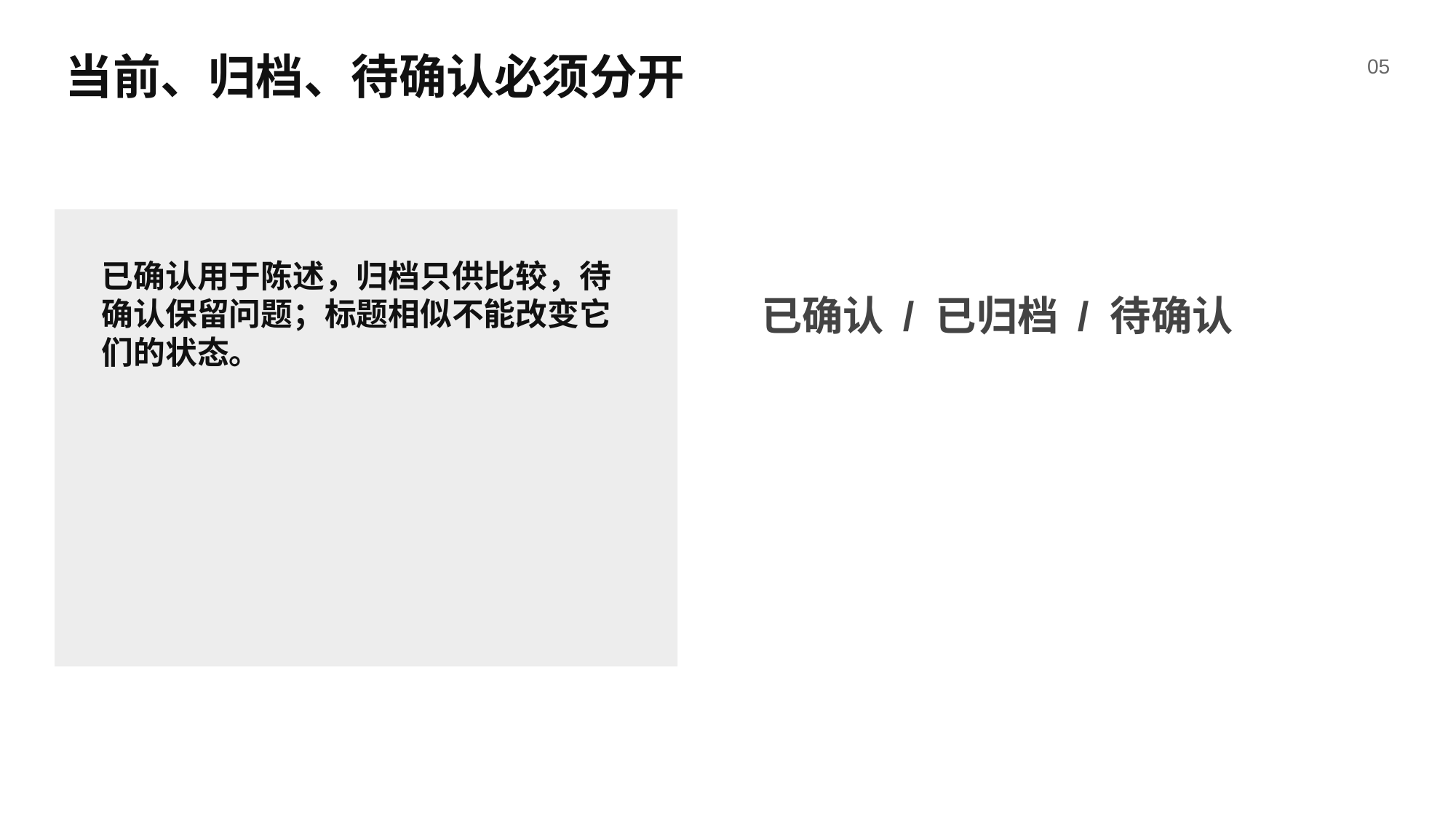

当前、归档、待确认必须分开
05

已确认用于陈述，归档只供比较，待确认保留问题；标题相似不能改变它们的状态。
已确认 / 已归档 / 待确认